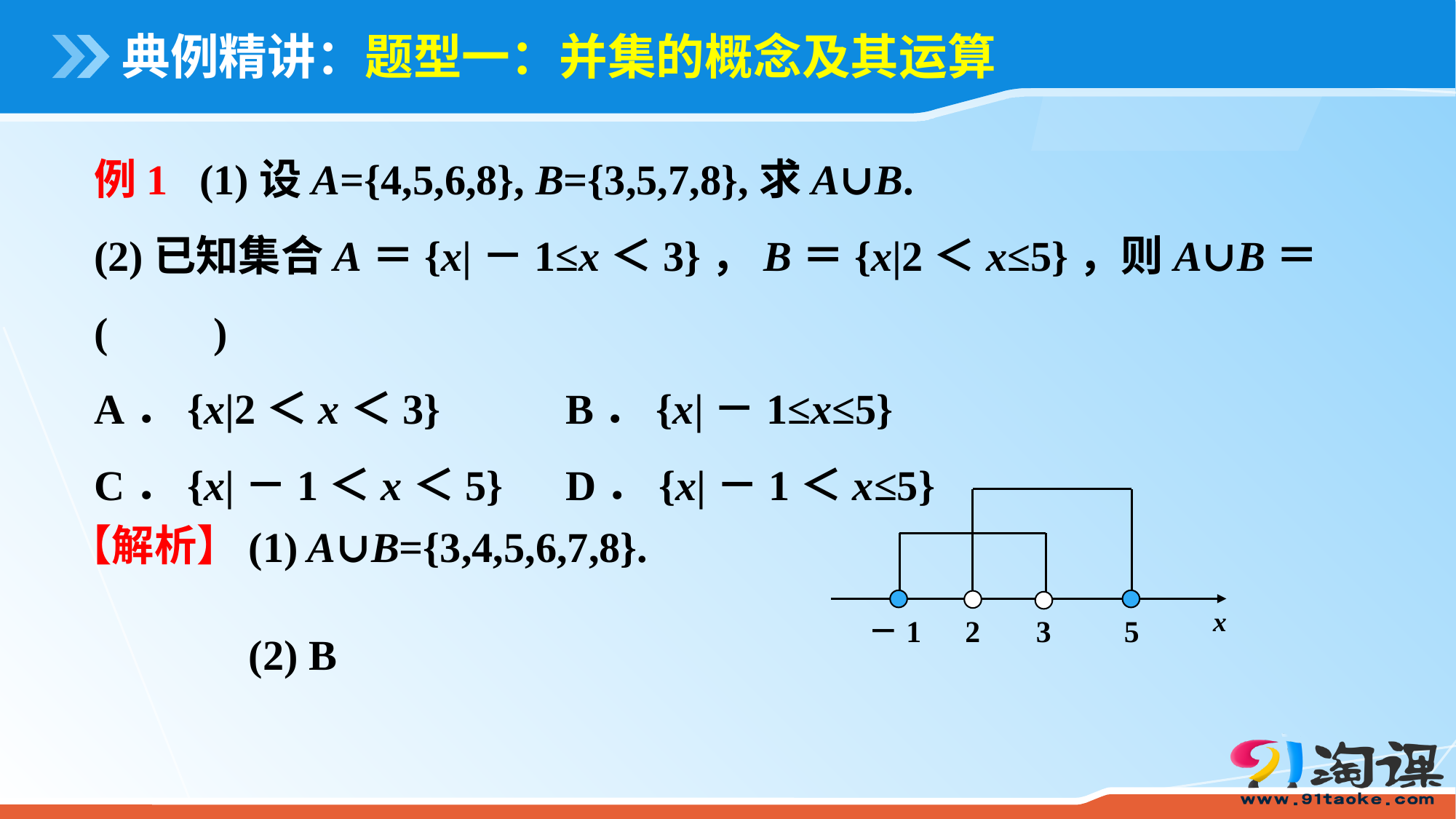

# 典例精讲：题型一：并集的概念及其运算
例1   (1)设A={4,5,6,8}, B={3,5,7,8},求A∪B.
(2)已知集合A＝{x|－1≤x＜3}，B＝{x|2＜x≤5}，则A∪B＝(　　)
A．{x|2＜x＜3} 	B．{x|－1≤x≤5}
C．{x|－1＜x＜5} 	D．{x|－1＜x≤5}
(1) A∪B={3,4,5,6,7,8}.
【解析】

(2) B
x
－1
2
3
5